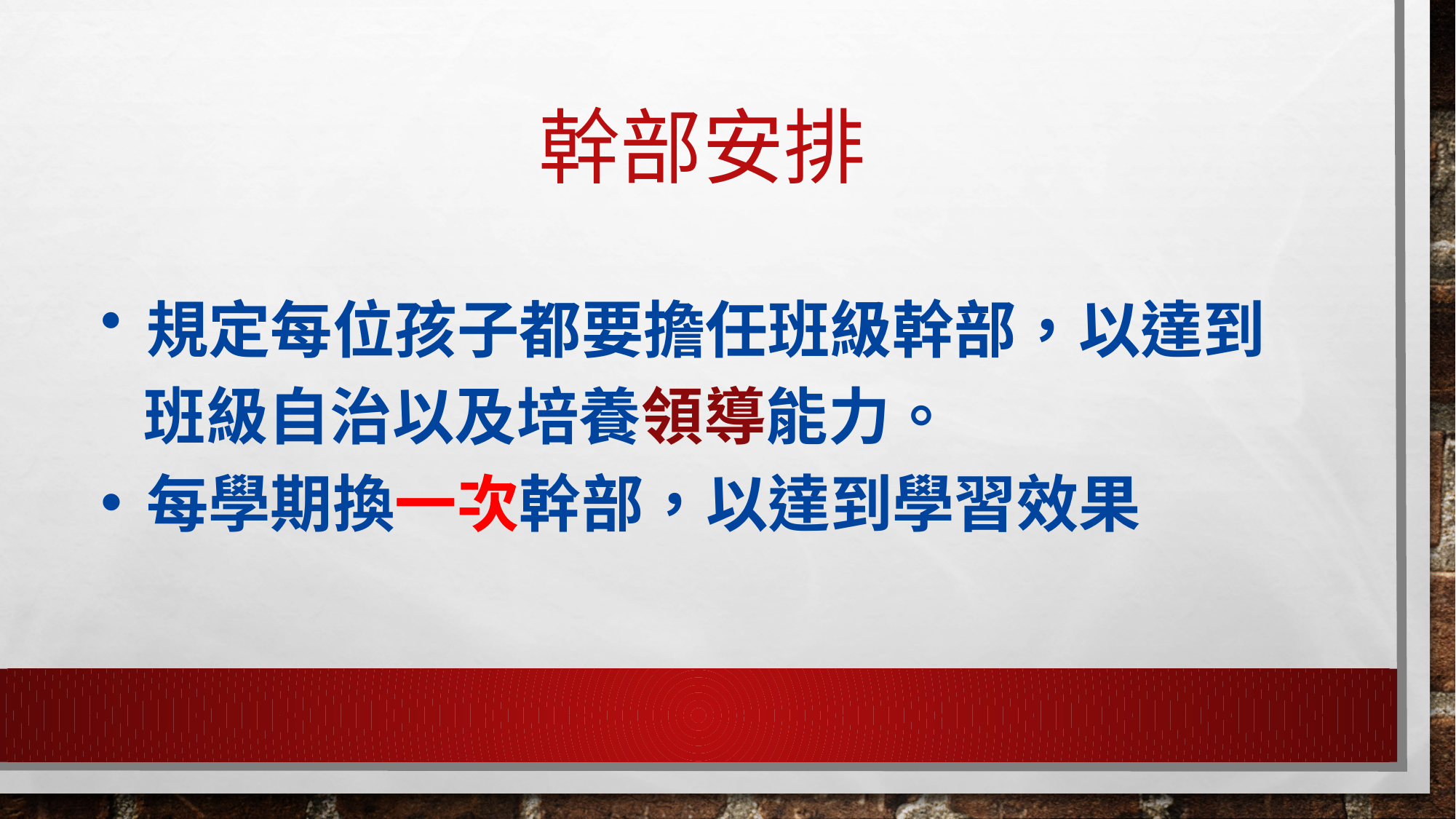

# 幹部安排
規定每位孩子都要擔任班級幹部，以達到
  班級自治以及培養領導能力。
每學期換一次幹部，以達到學習效果